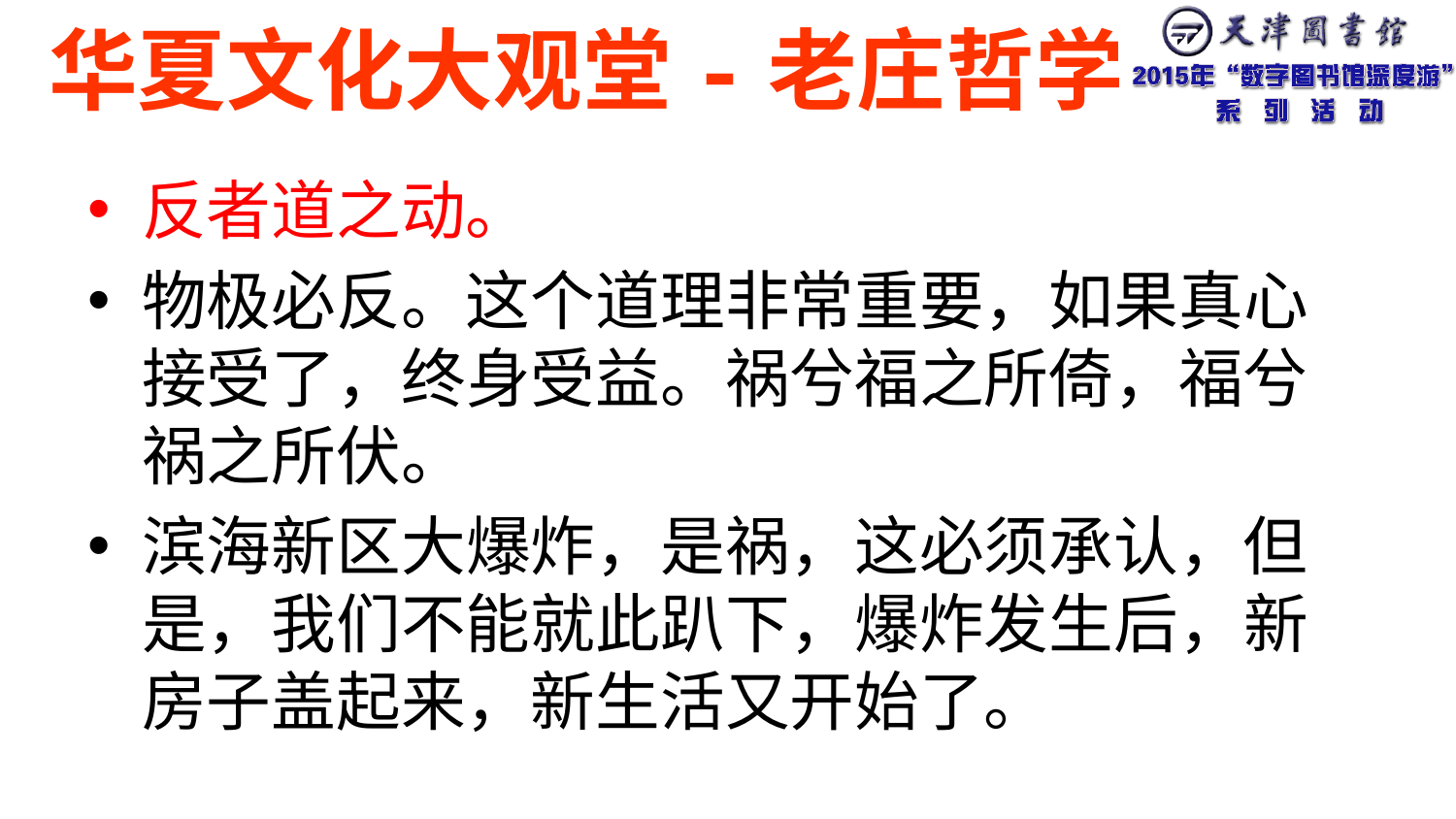

# 华夏文化大观堂-老庄哲学
反者道之动。
物极必反。这个道理非常重要，如果真心接受了，终身受益。祸兮福之所倚，福兮祸之所伏。
滨海新区大爆炸，是祸，这必须承认，但是，我们不能就此趴下，爆炸发生后，新房子盖起来，新生活又开始了。